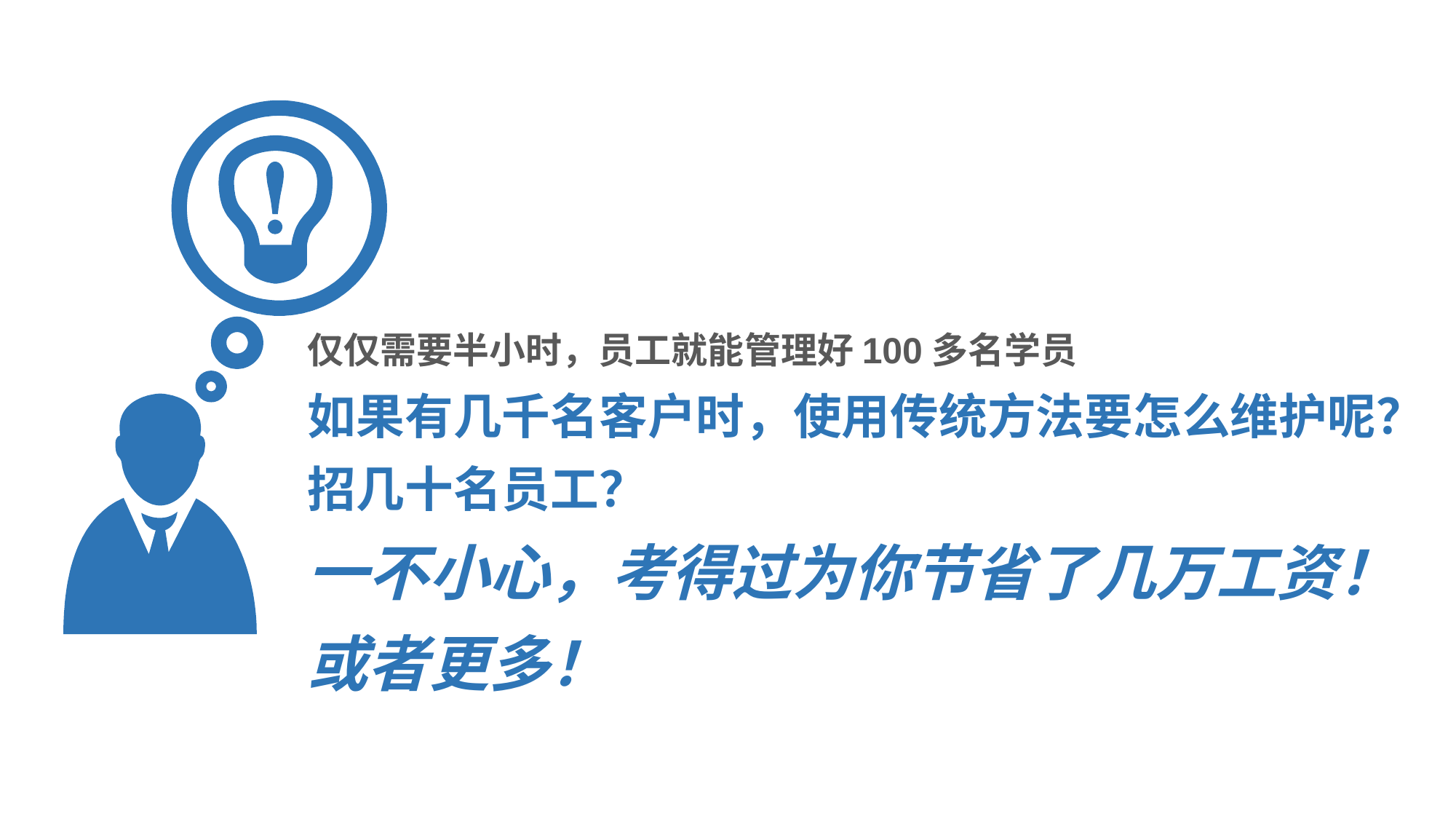

仅仅需要半小时，员工就能管理好100多名学员
如果有几千名客户时，使用传统方法要怎么维护呢？
招几十名员工？
一不小心，考得过为你节省了几万工资！
或者更多！